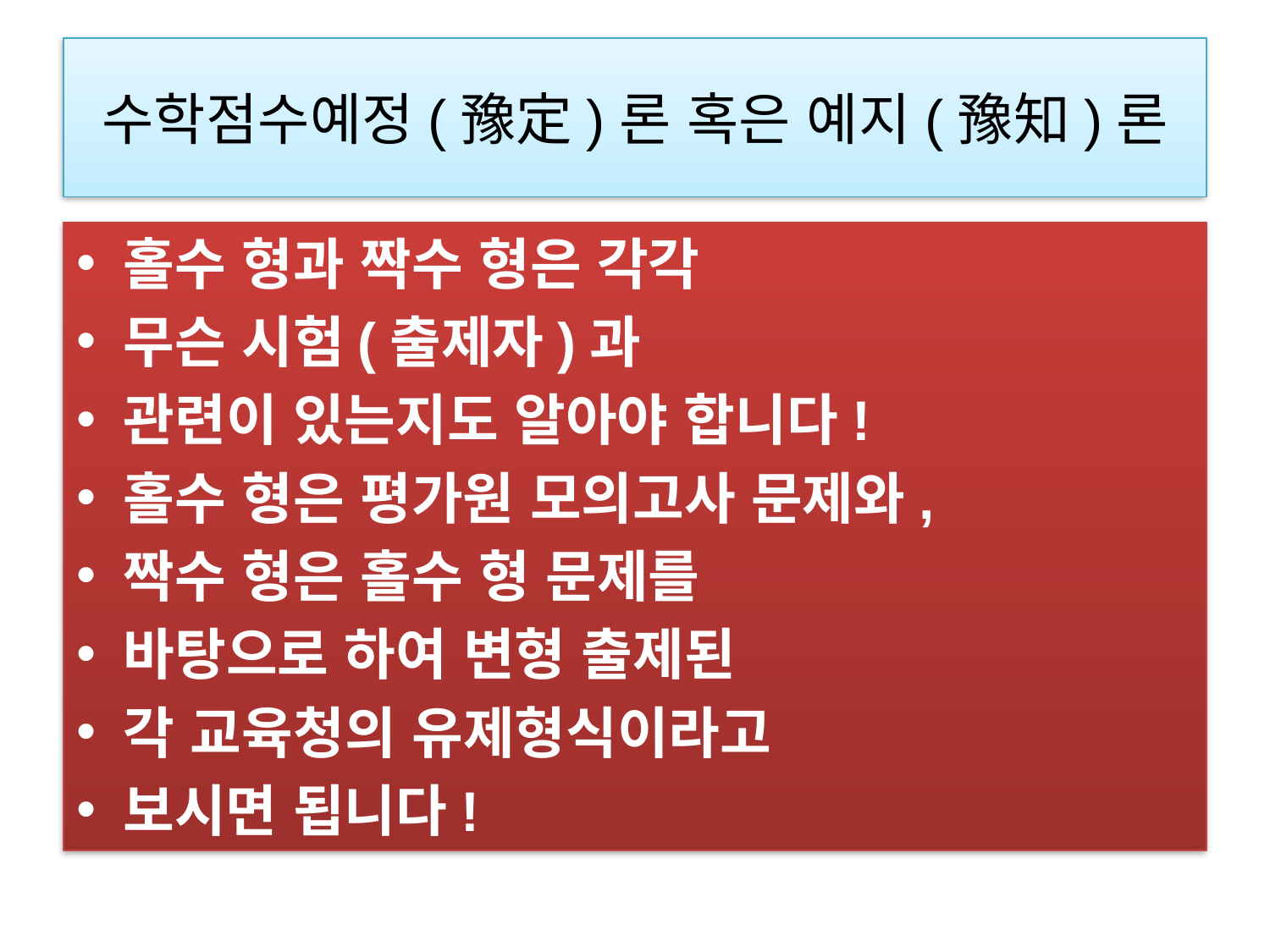

# 수학점수예정(豫定)론 혹은 예지(豫知)론
홀수 형과 짝수 형은 각각
무슨 시험(출제자)과
관련이 있는지도 알아야 합니다!
홀수 형은 평가원 모의고사 문제와,
짝수 형은 홀수 형 문제를
바탕으로 하여 변형 출제된
각 교육청의 유제형식이라고
보시면 됩니다!